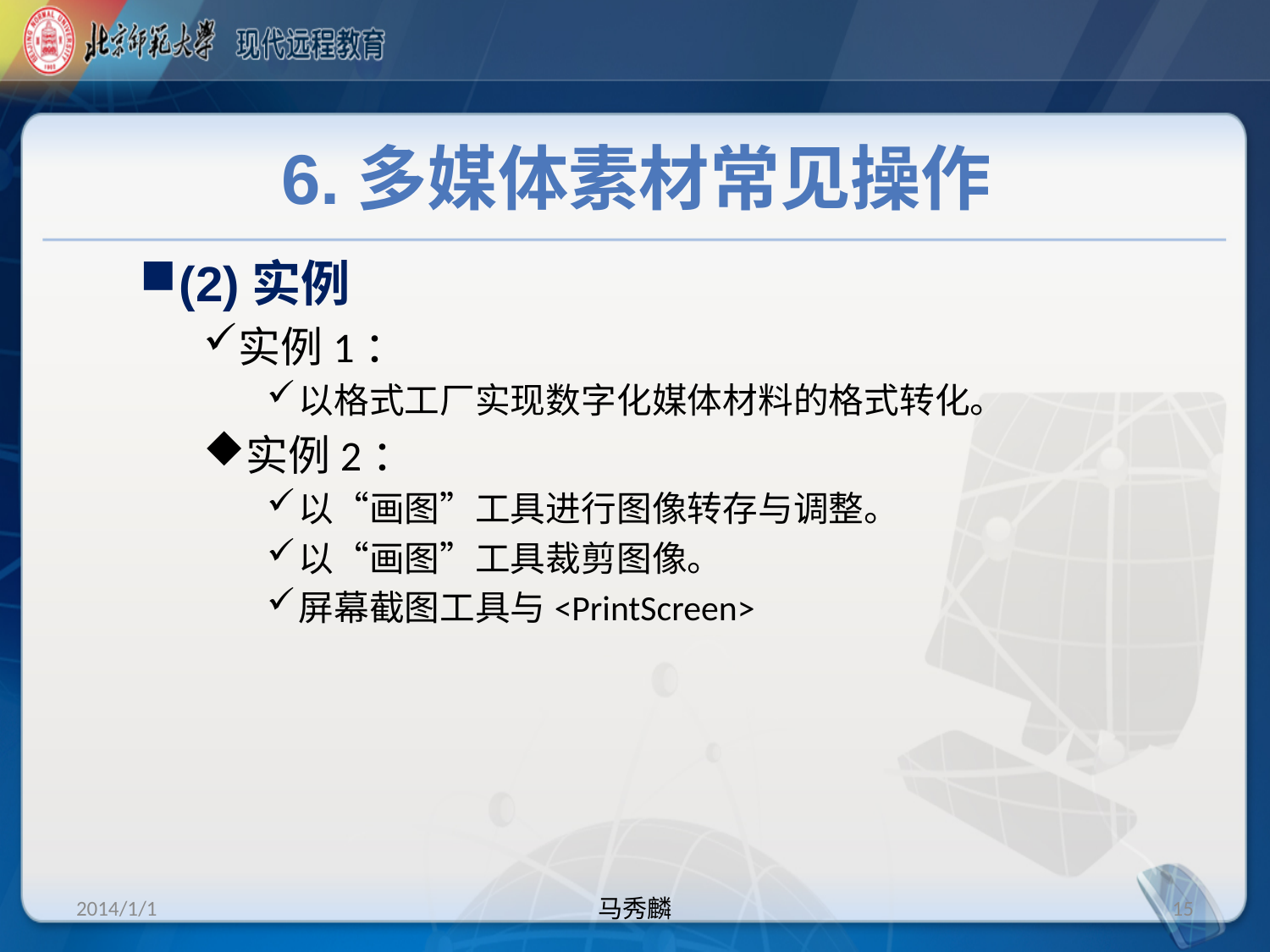

# 6.多媒体素材常见操作
(2)实例
实例1：
以格式工厂实现数字化媒体材料的格式转化。
实例2：
以“画图”工具进行图像转存与调整。
以“画图”工具裁剪图像。
屏幕截图工具与<PrintScreen>

2014/1/1
马秀麟
15